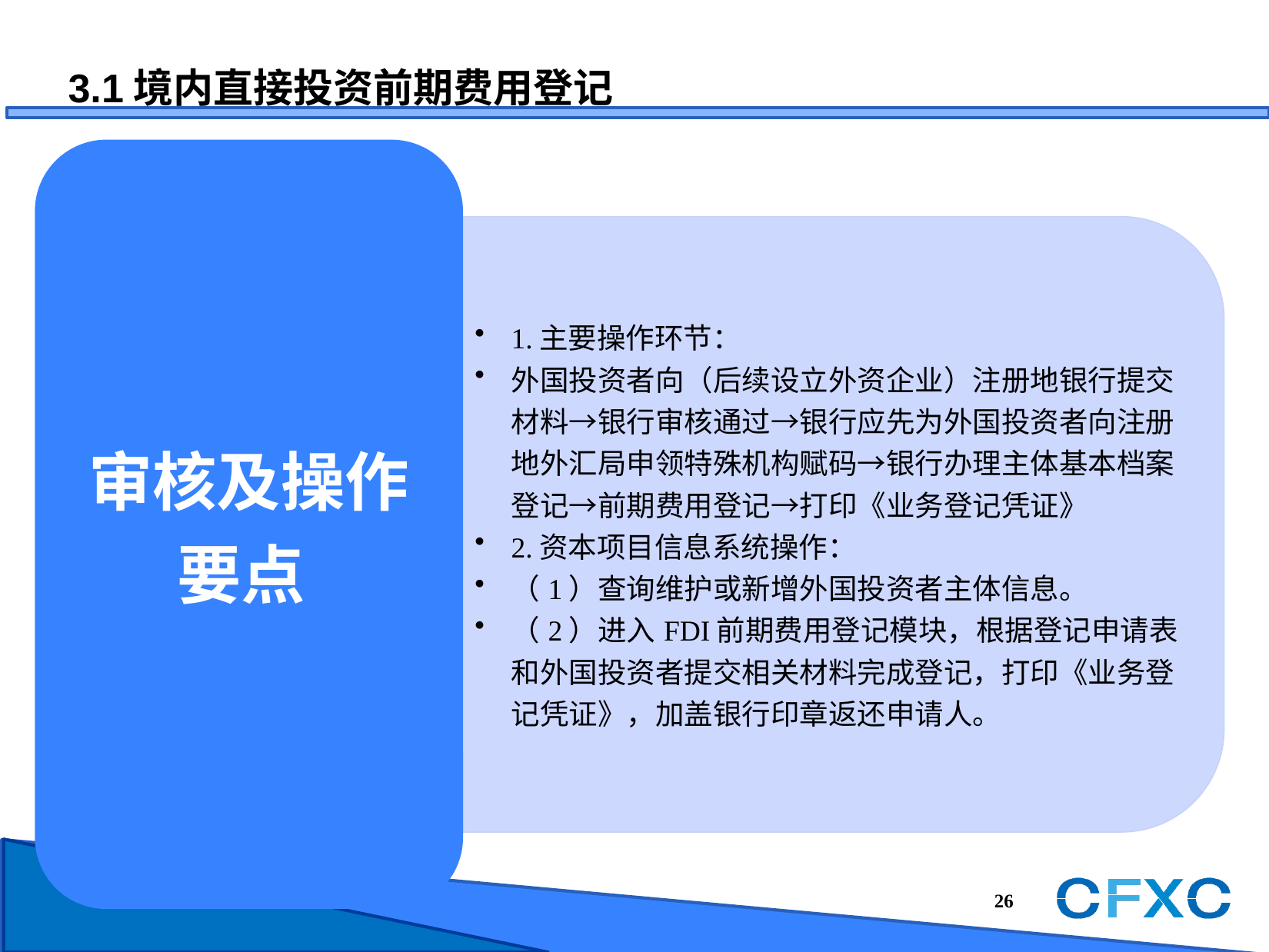

3.1境内直接投资前期费用登记
审核及操作要点
1.主要操作环节：
外国投资者向（后续设立外资企业）注册地银行提交材料→银行审核通过→银行应先为外国投资者向注册地外汇局申领特殊机构赋码→银行办理主体基本档案登记→前期费用登记→打印《业务登记凭证》
2.资本项目信息系统操作：
（1）查询维护或新增外国投资者主体信息。
（2）进入FDI前期费用登记模块，根据登记申请表和外国投资者提交相关材料完成登记，打印《业务登记凭证》，加盖银行印章返还申请人。
26